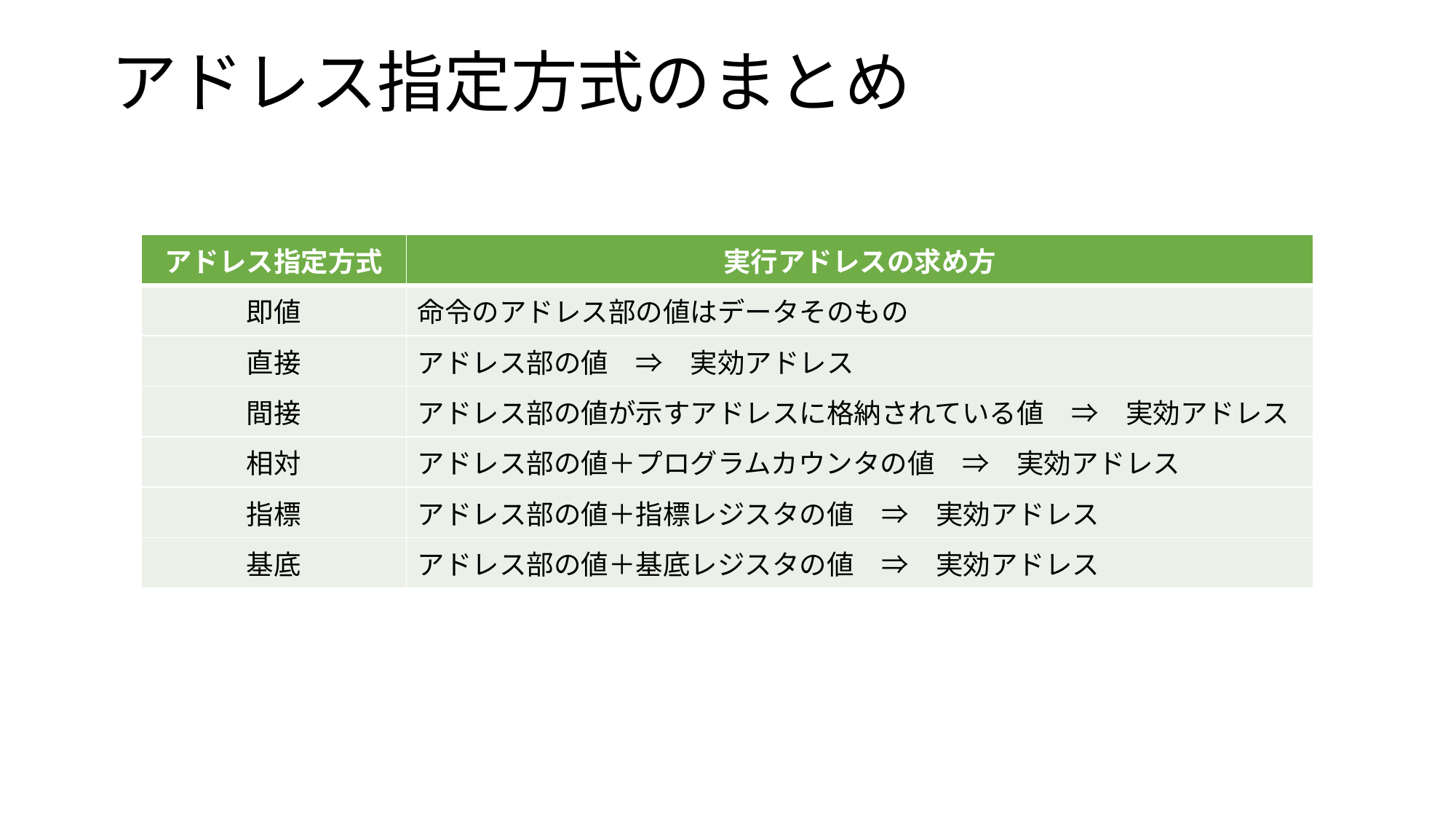

アドレス指定方式のまとめ
| アドレス指定方式 | 実行アドレスの求め方 |
| --- | --- |
| 即値 | 命令のアドレス部の値はデータそのもの |
| 直接 | アドレス部の値　⇒　実効アドレス |
| 間接 | アドレス部の値が示すアドレスに格納されている値　⇒　実効アドレス |
| 相対 | アドレス部の値＋プログラムカウンタの値　⇒　実効アドレス |
| 指標 | アドレス部の値＋指標レジスタの値　⇒　実効アドレス |
| 基底 | アドレス部の値＋基底レジスタの値　⇒　実効アドレス |